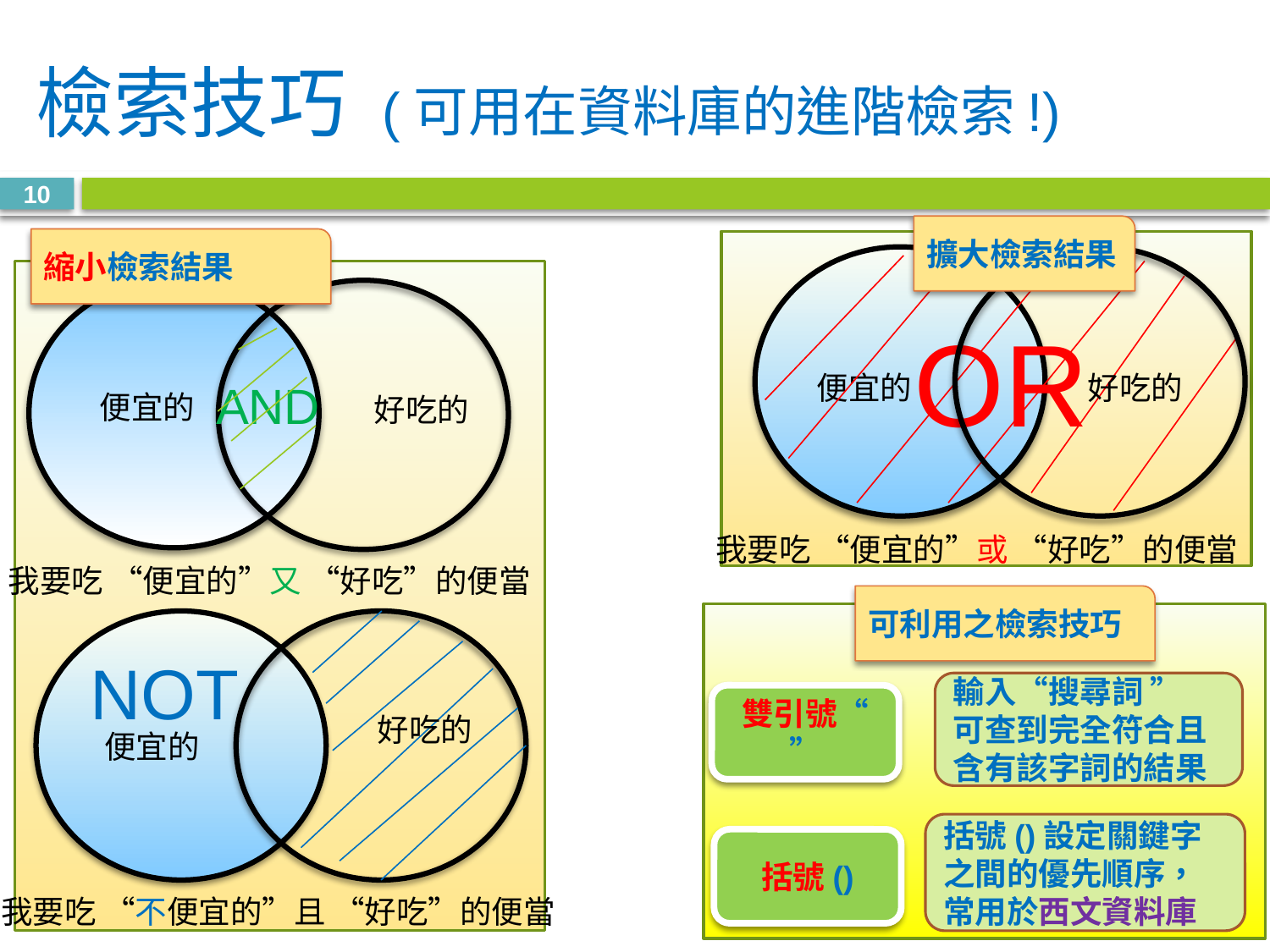

# 檢索技巧 (可用在資料庫的進階檢索!)
10
擴大檢索結果
縮小檢索結果

OR
便宜的
好吃的
AND
便宜的
好吃的
我要吃 “便宜的”或 “好吃”的便當
我要吃 “便宜的”又 “好吃”的便當
可利用之檢索技巧

NOT
輸入“搜尋詞 ”
可查到完全符合且含有該字詞的結果
雙引號“”
好吃的
便宜的
括號()設定關鍵字之間的優先順序，常用於西文資料庫
括號()
我要吃 “不便宜的”且 “好吃”的便當